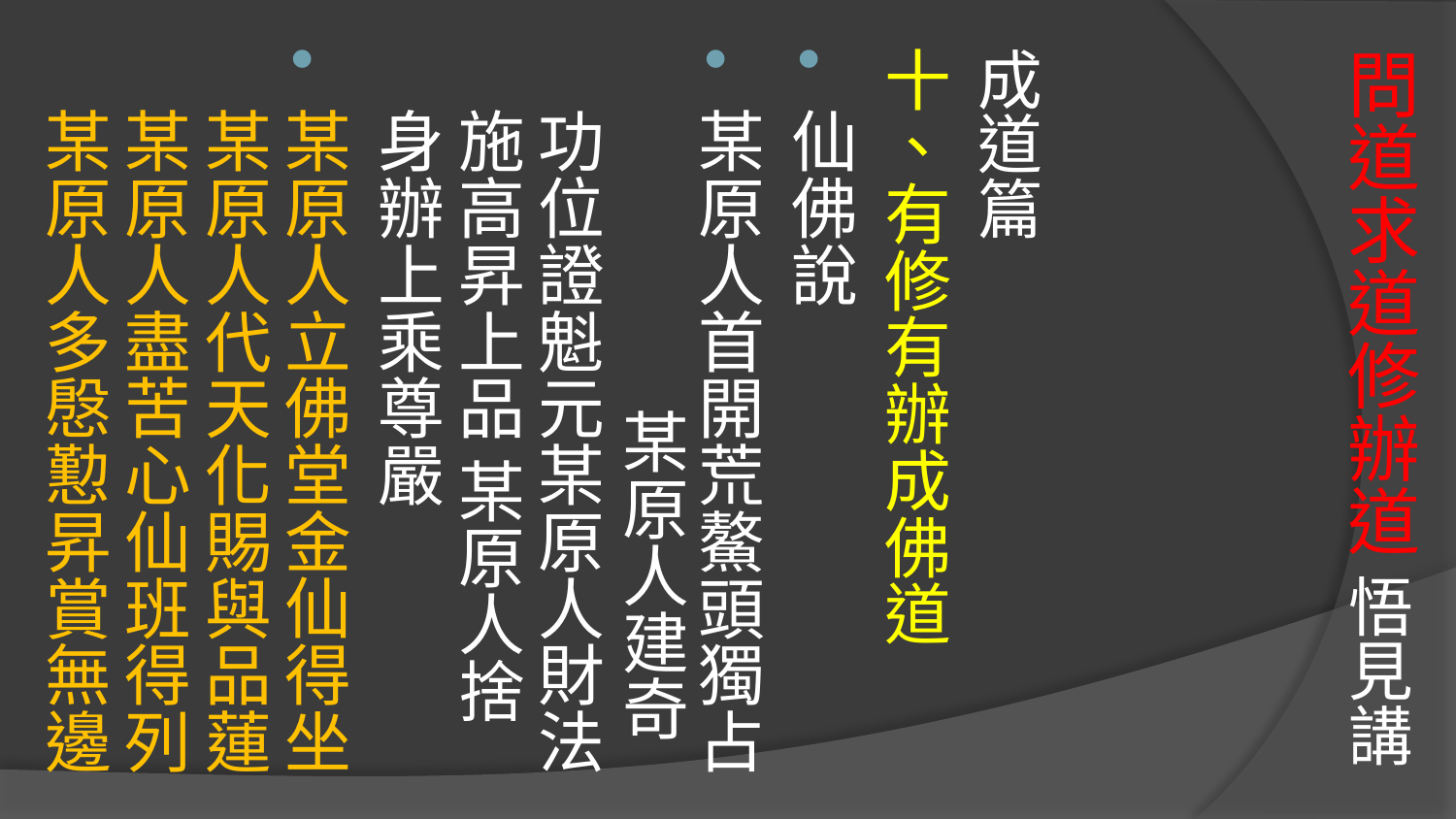

# 問道求道修辦道 悟見講
成道篇
十、有修有辦成佛道
仙佛說
某原人首開荒鰲頭獨占                     某原人建奇功位證魁元某原人財法施高昇上品 某原人捨身辦上乘尊嚴
某原人立佛堂金仙得坐 某原人代天化賜與品蓮某原人盡苦心仙班得列 某原人多慇懃昇賞無邊